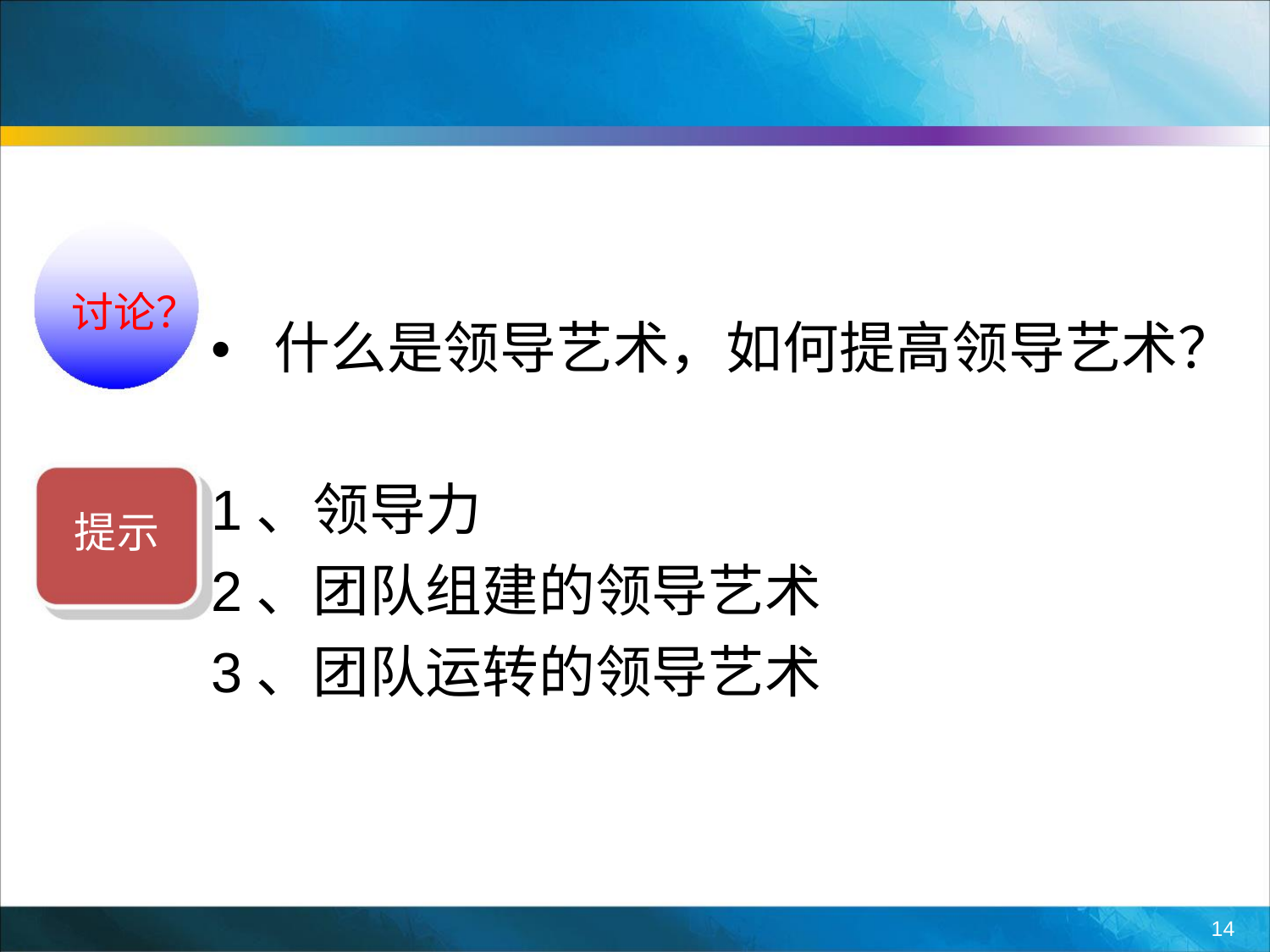

讨论？
• 什么是领导艺术，如何提高领导艺术？
1、领导力
提示
2、团队组建的领导艺术
3、团队运转的领导艺术
14